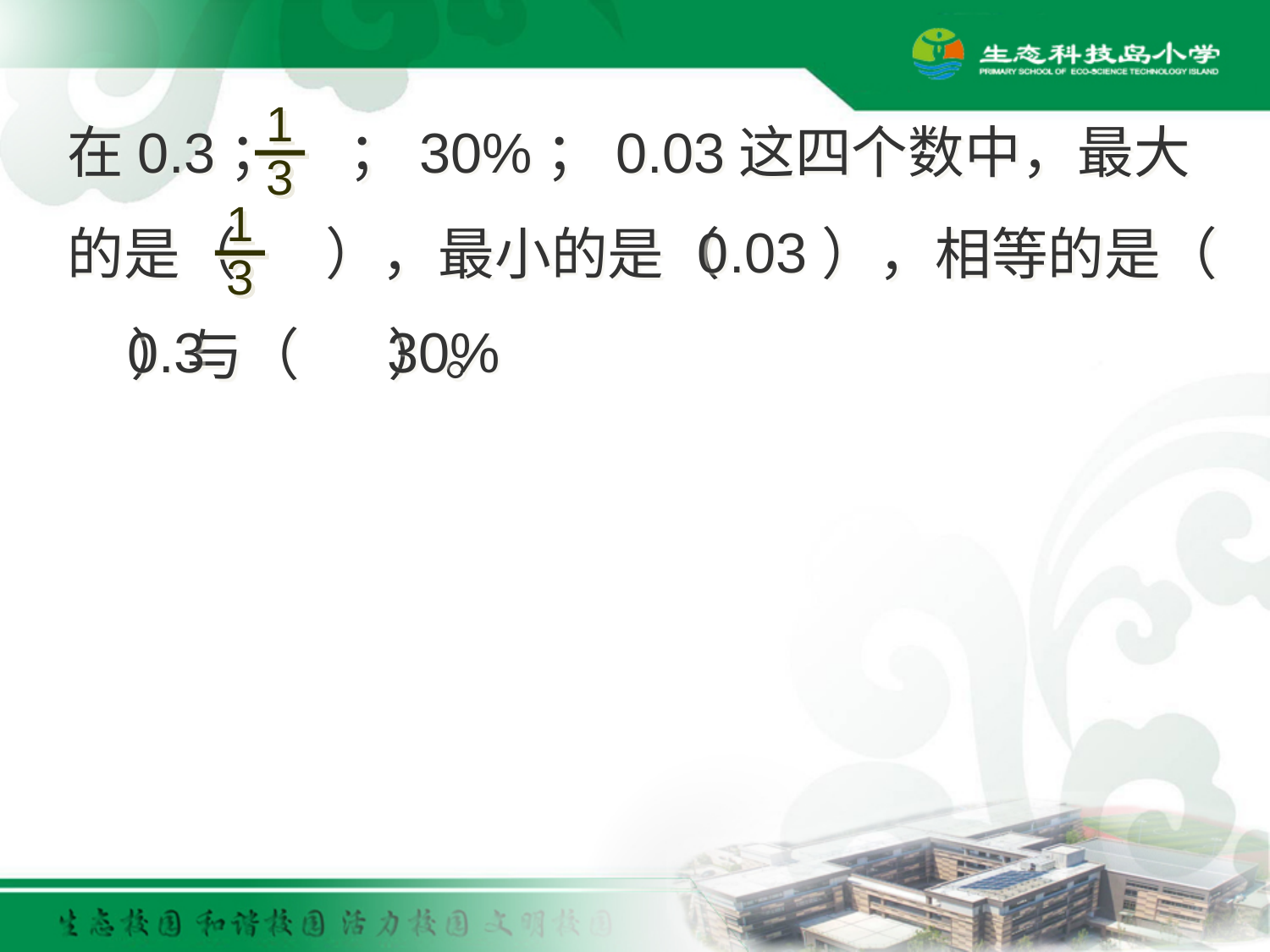

在0.3；     ；30%；0.03这四个数中，最大的是（       ），最小的是（        ），相等的是（      ）与（       ）。
1
3

0.03
1
3

0.3
30%